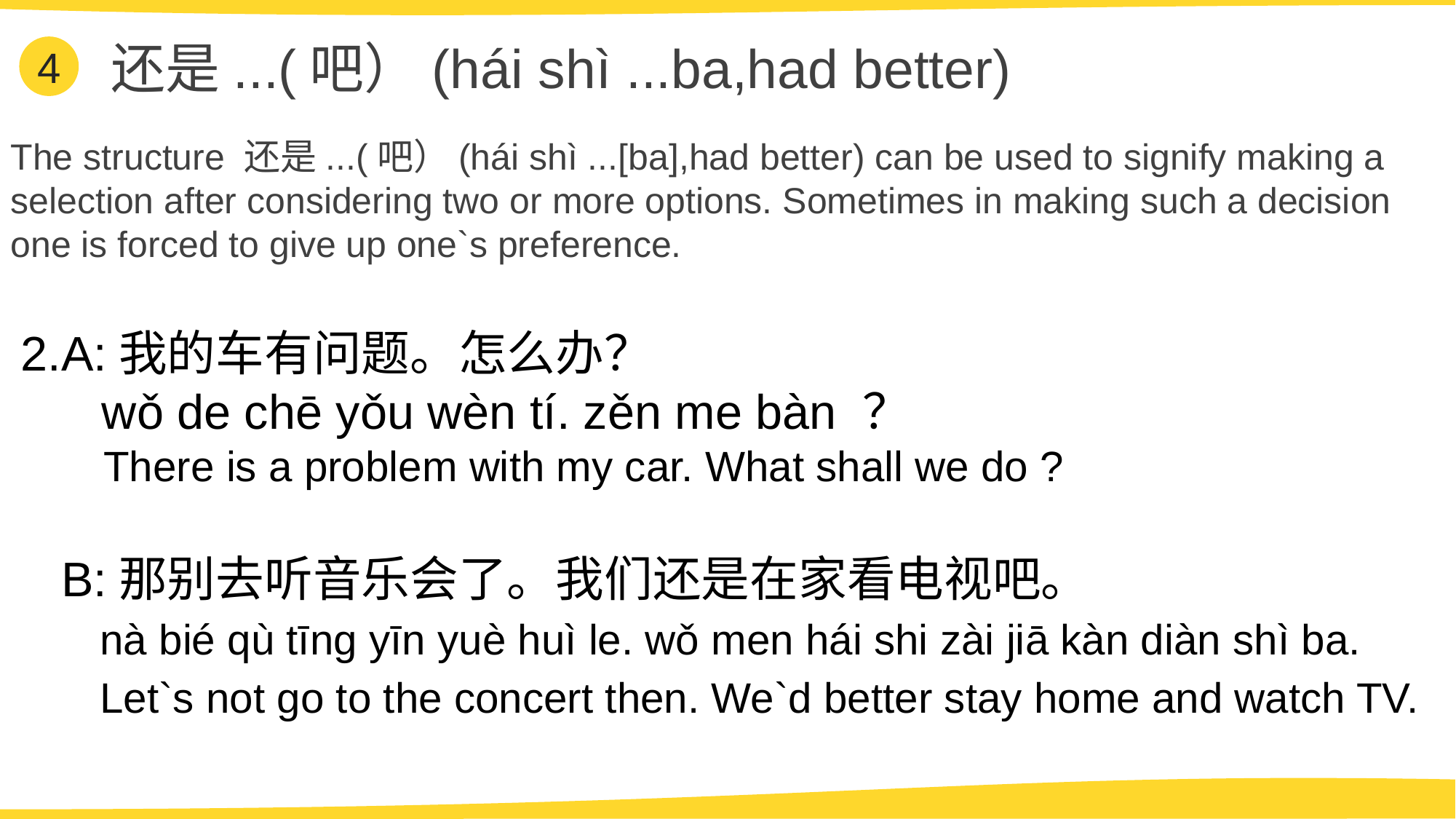

还是...(吧）(hái shì ...ba,had better)
4
The structure 还是...(吧）(hái shì ...[ba],had better) can be used to signify making a selection after considering two or more options. Sometimes in making such a decision one is forced to give up one`s preference.
2.A:我的车有问题。怎么办？
      wǒ de chē yǒu wèn tí. zěn me bàn ？
       There is a problem with my car. What shall we do ?

   B:那别去听音乐会了。我们还是在家看电视吧。
      nà bié qù tīng yīn yuè huì le. wǒ men hái shi zài jiā kàn diàn shì ba.
      Let`s not go to the concert then. We`d better stay home and watch TV.